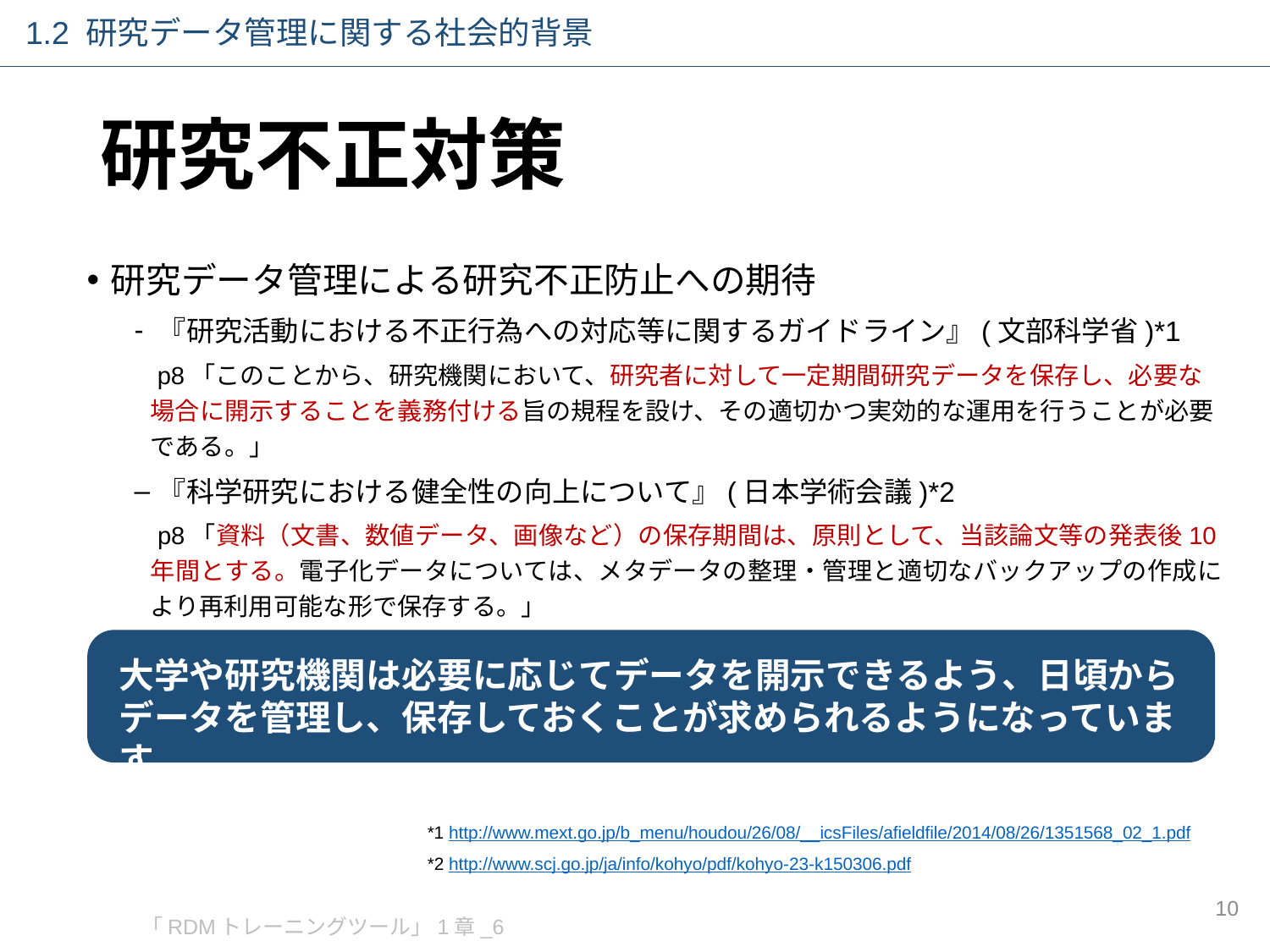

1.2 研究データ管理に関する社会的背景
# 研究不正対策
研究データ管理による研究不正防止への期待
『研究活動における不正行為への対応等に関するガイドライン』(文部科学省)*1
 p8「このことから、研究機関において、研究者に対して一定期間研究データを保存し、必要な場合に開示することを義務付ける旨の規程を設け、その適切かつ実効的な運用を行うことが必要である。」
『科学研究における健全性の向上について』(日本学術会議)*2
 p8「資料（文書、数値データ、画像など）の保存期間は、原則として、当該論文等の発表後10年間とする。電子化データについては、メタデータの整理・管理と適切なバックアップの作成により再利用可能な形で保存する。」

大学や研究機関は必要に応じてデータを開示できるよう、日頃から
データを管理し、保存しておくことが求められるようになっています。
*1 http://www.mext.go.jp/b_menu/houdou/26/08/__icsFiles/afieldfile/2014/08/26/1351568_02_1.pdf

*2 http://www.scj.go.jp/ja/info/kohyo/pdf/kohyo-23-k150306.pdf

「RDMトレーニングツール」1章_6